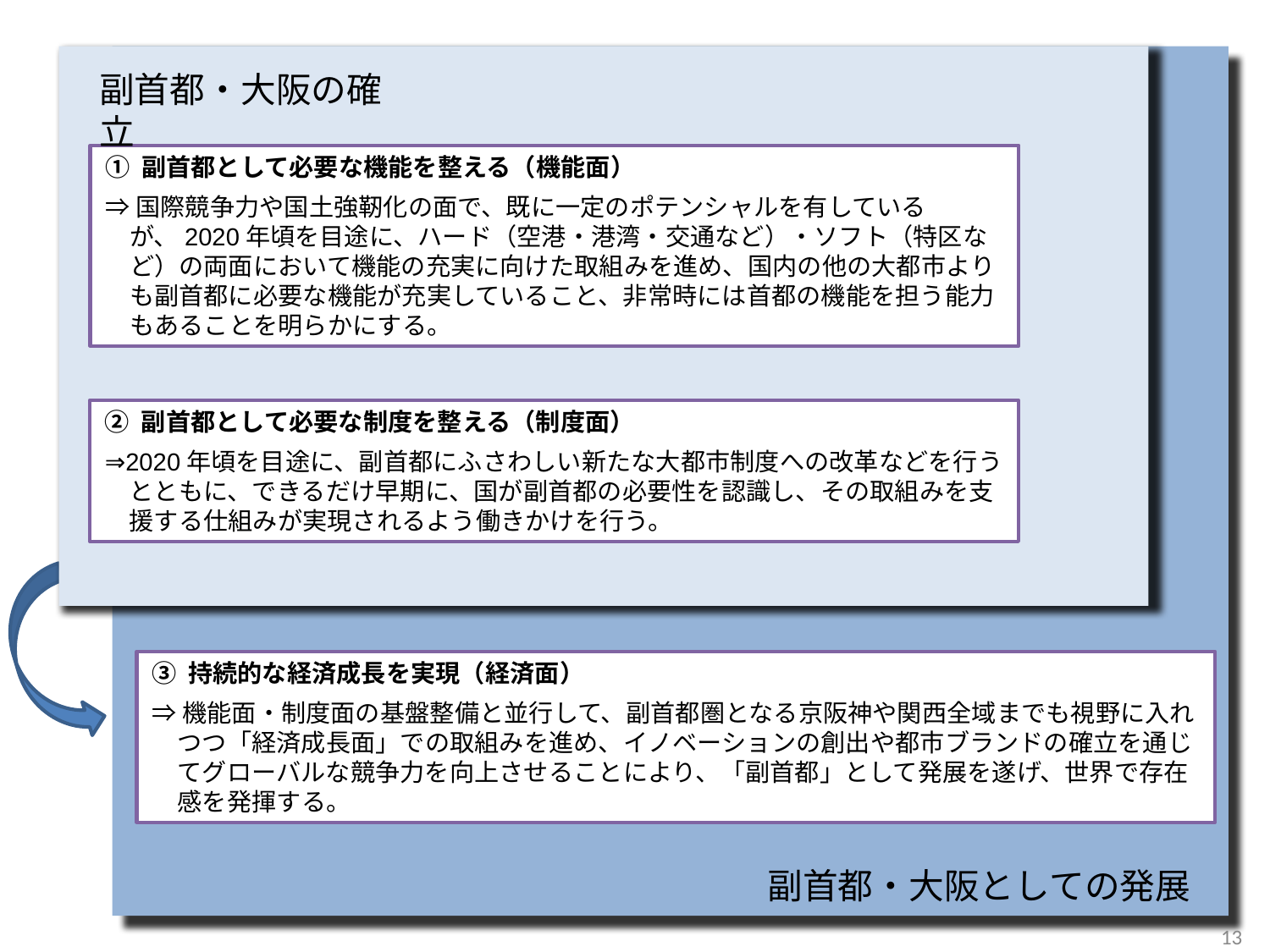

副首都・大阪の確立
① 副首都として必要な機能を整える（機能面）
⇒国際競争力や国土強靭化の面で、既に一定のポテンシャルを有しているが、2020年頃を目途に、ハード（空港・港湾・交通など）・ソフト（特区など）の両面において機能の充実に向けた取組みを進め、国内の他の大都市よりも副首都に必要な機能が充実していること、非常時には首都の機能を担う能力もあることを明らかにする。
② 副首都として必要な制度を整える（制度面）
⇒2020年頃を目途に、副首都にふさわしい新たな大都市制度への改革などを行うとともに、できるだけ早期に、国が副首都の必要性を認識し、その取組みを支援する仕組みが実現されるよう働きかけを行う。

③ 持続的な経済成長を実現（経済面）
⇒機能面・制度面の基盤整備と並行して、副首都圏となる京阪神や関西全域までも視野に入れつつ「経済成長面」での取組みを進め、イノベーションの創出や都市ブランドの確立を通じてグローバルな競争力を向上させることにより、「副首都」として発展を遂げ、世界で存在感を発揮する。
副首都・大阪としての発展
13